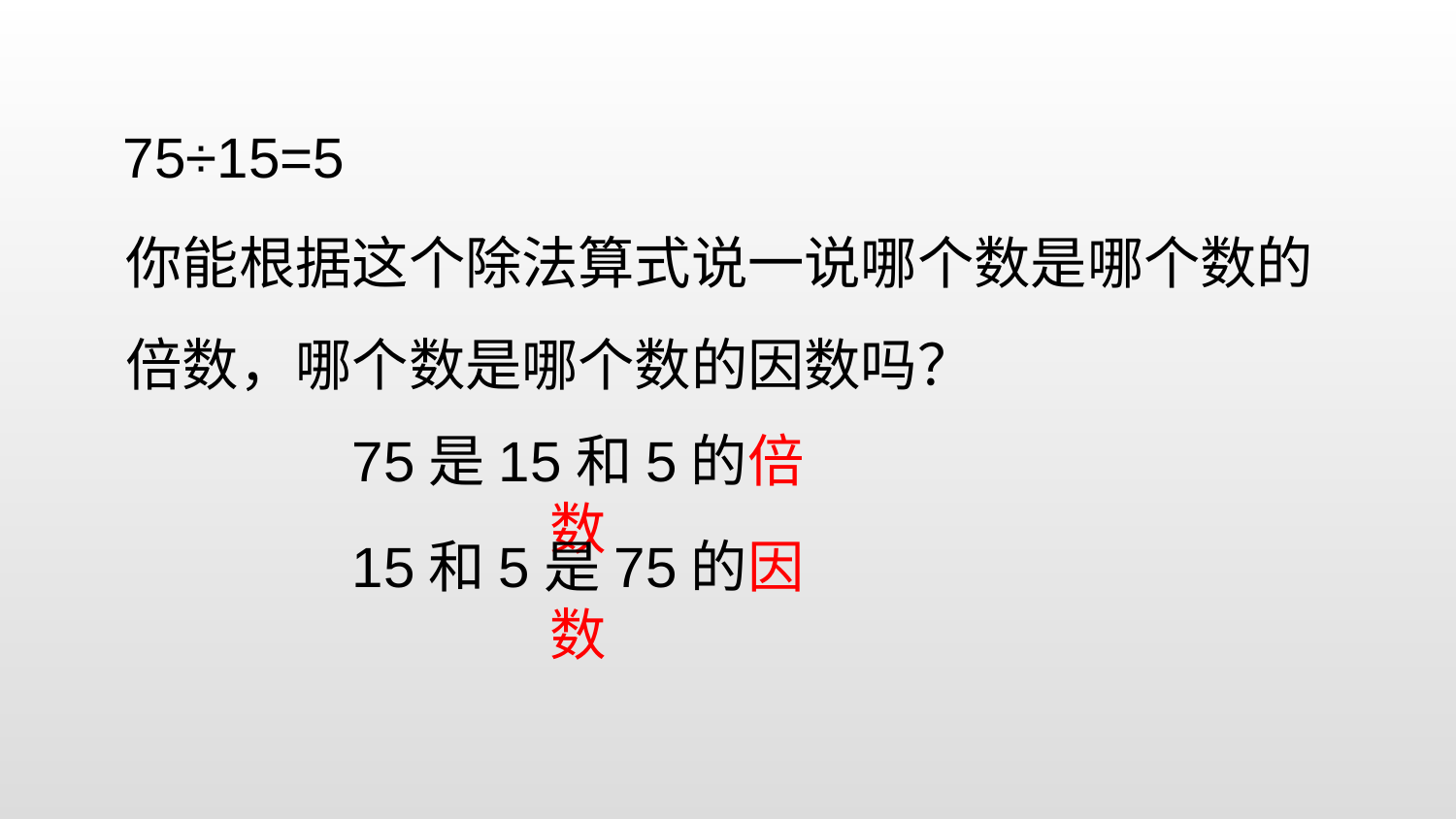

75÷15=5
你能根据这个除法算式说一说哪个数是哪个数的倍数，哪个数是哪个数的因数吗？
75是15和5的倍数
15和5是75的因数